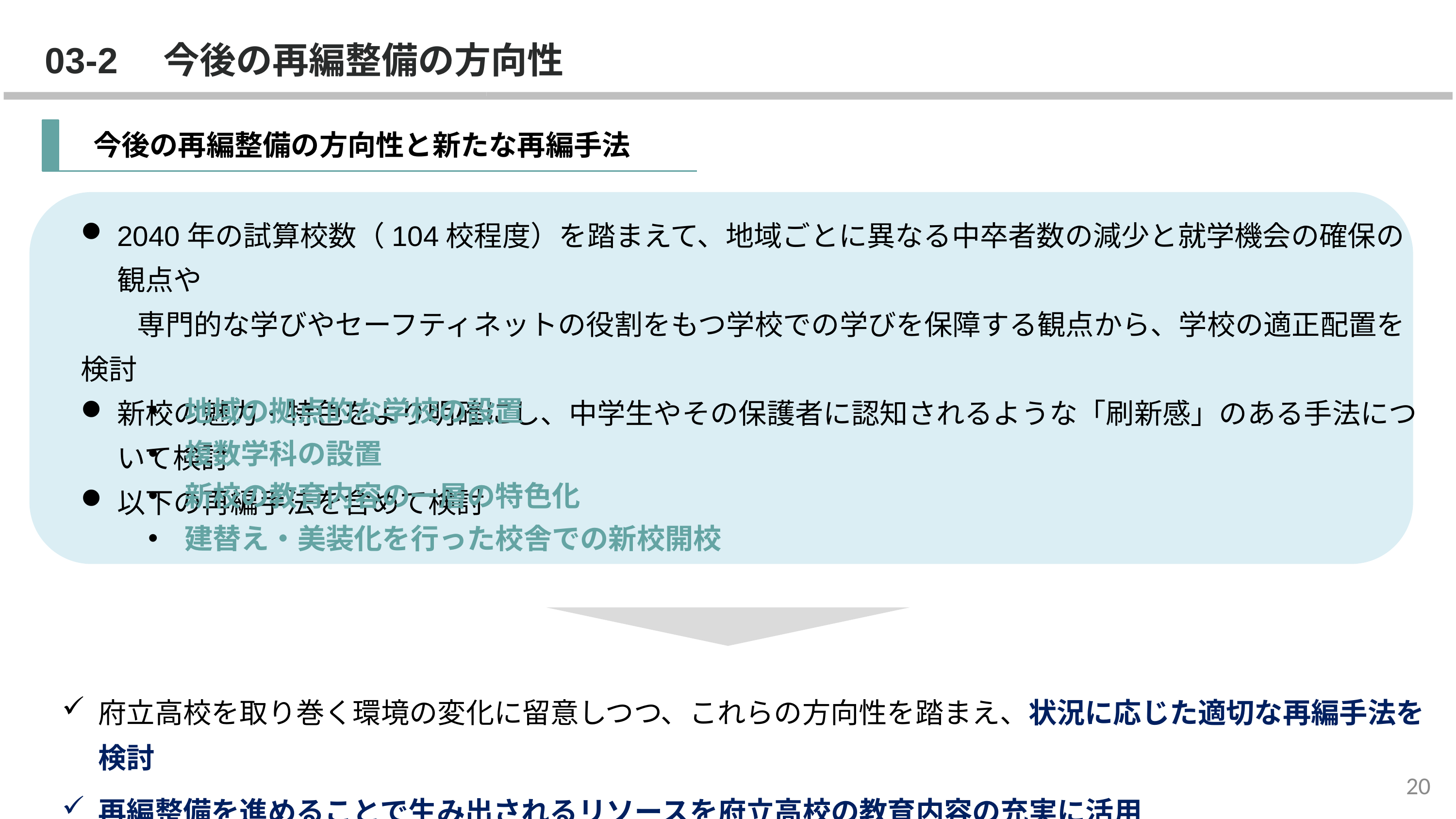

03-2　今後の再編整備の方向性

　今後の再編整備の方向性と新たな再編手法

2040年の試算校数（104校程度）を踏まえて、地域ごとに異なる中卒者数の減少と就学機会の確保の観点や
　　専門的な学びやセーフティネットの役割をもつ学校での学びを保障する観点から、学校の適正配置を検討
新校の魅力・特色をより明確にし、中学生やその保護者に認知されるような「刷新感」のある手法について検討
以下の再編手法を含めて検討
地域の拠点的な学校の設置
複数学科の設置
新校の教育内容の一層の特色化
建替え・美装化を行った校舎での新校開校

府立高校を取り巻く環境の変化に留意しつつ、これらの方向性を踏まえ、状況に応じた適切な再編手法を検討
再編整備を進めることで生み出されるリソースを府立高校の教育内容の充実に活用
20